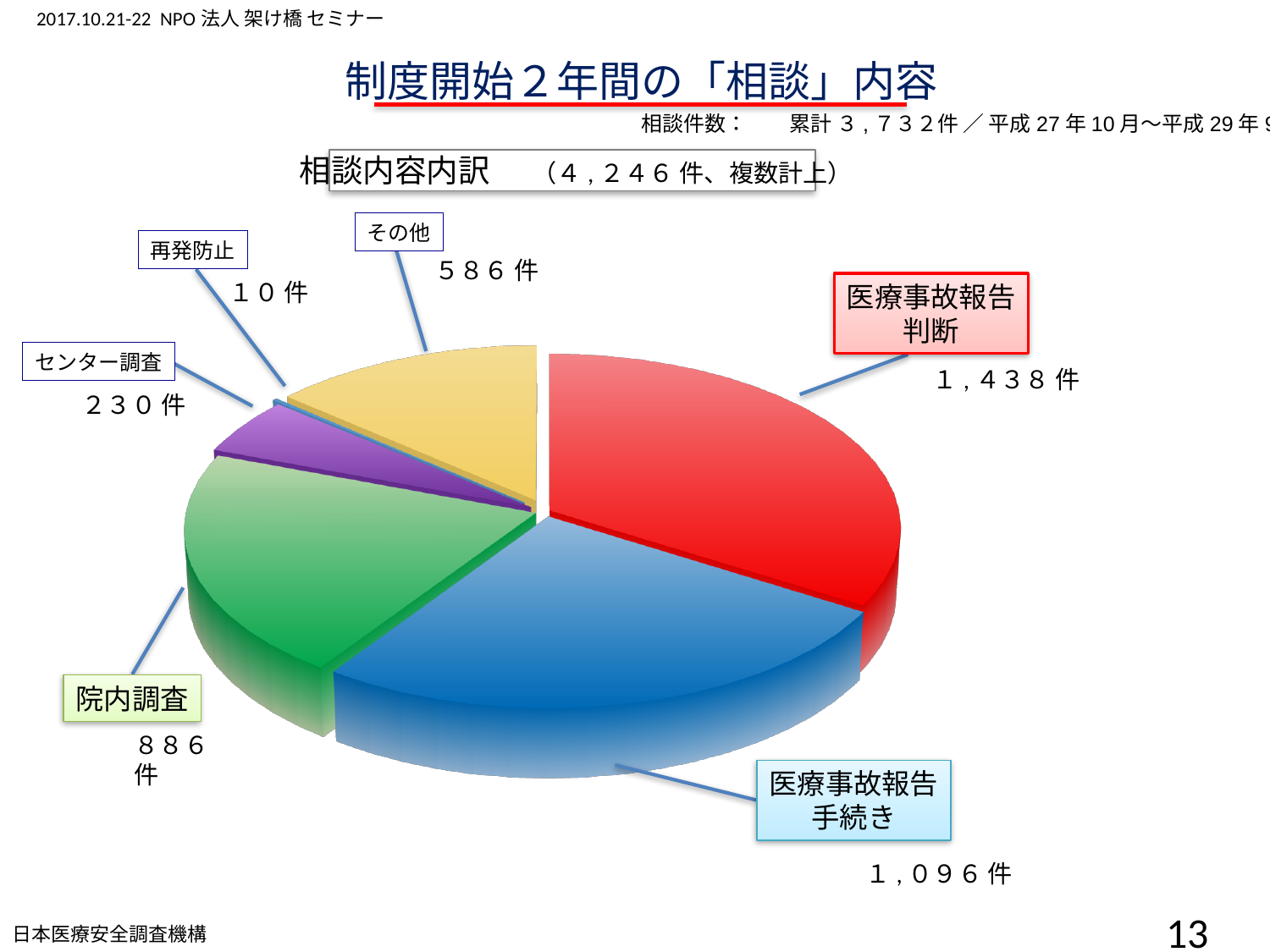

制度開始２年間の「相談」内容
相談件数：　　累計 ３,７３２件 ／ 平成27年10月〜平成29年9月
相談内容内訳　（４,２４６ 件、複数計上）

その他
再発防止
５８６ 件
１０ 件
医療事故報告
判断

[unsupported chart]

センター調査
１,４３８ 件
２３０ 件
院内調査
８８６ 件
医療事故報告
手続き
１,０９６ 件